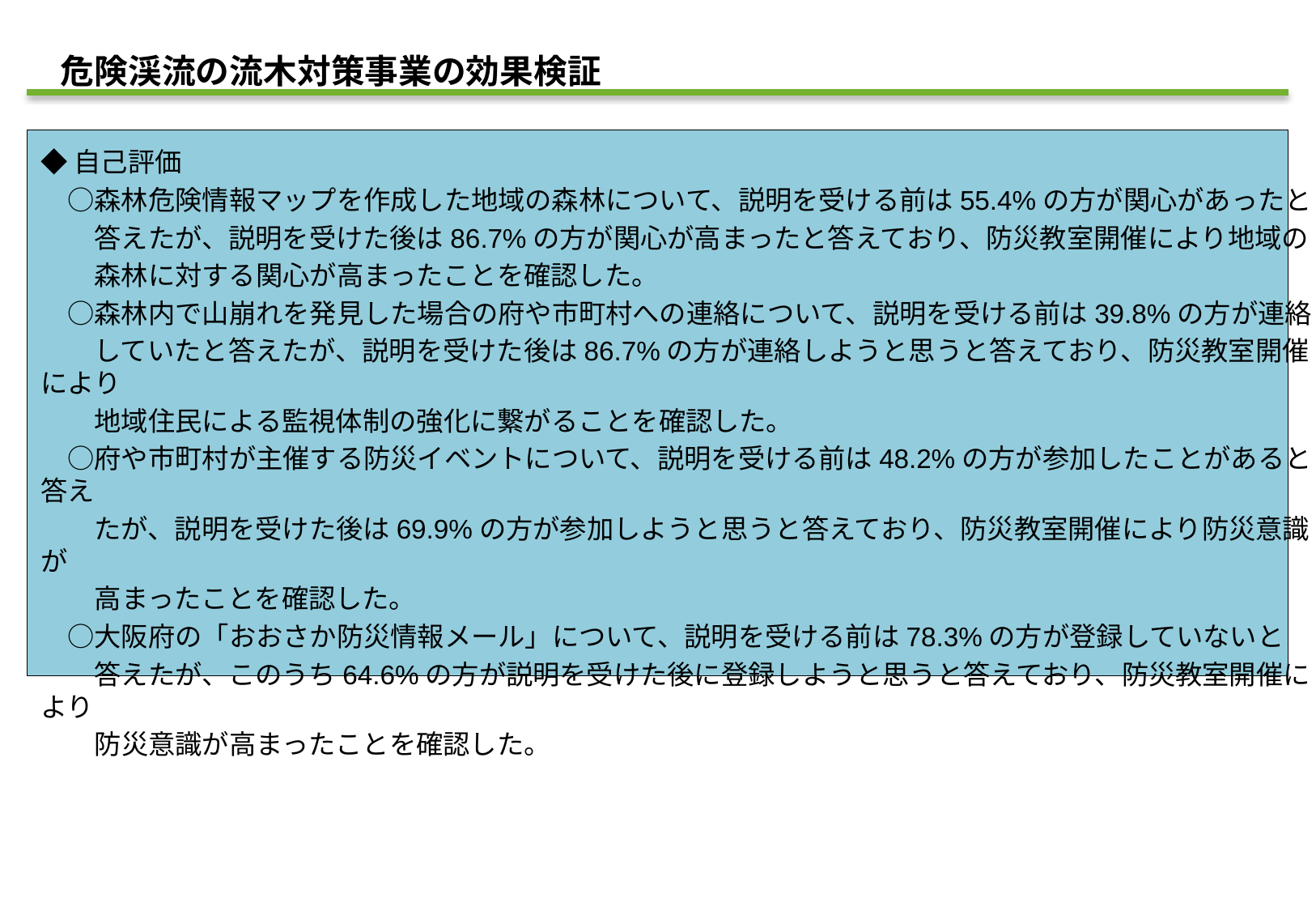

危険渓流の流木対策事業の効果検証

◆自己評価
　○森林危険情報マップを作成した地域の森林について、説明を受ける前は55.4%の方が関心があったと
　　答えたが、説明を受けた後は86.7%の方が関心が高まったと答えており、防災教室開催により地域の
　　森林に対する関心が高まったことを確認した。
　○森林内で山崩れを発見した場合の府や市町村への連絡について、説明を受ける前は39.8%の方が連絡
　　していたと答えたが、説明を受けた後は86.7%の方が連絡しようと思うと答えており、防災教室開催により
　　地域住民による監視体制の強化に繋がることを確認した。
　○府や市町村が主催する防災イベントについて、説明を受ける前は48.2%の方が参加したことがあると答え
　　たが、説明を受けた後は69.9%の方が参加しようと思うと答えており、防災教室開催により防災意識が
　　高まったことを確認した。
　○大阪府の「おおさか防災情報メール」について、説明を受ける前は78.3%の方が登録していないと
　　答えたが、このうち64.6%の方が説明を受けた後に登録しようと思うと答えており、防災教室開催により
　　防災意識が高まったことを確認した。